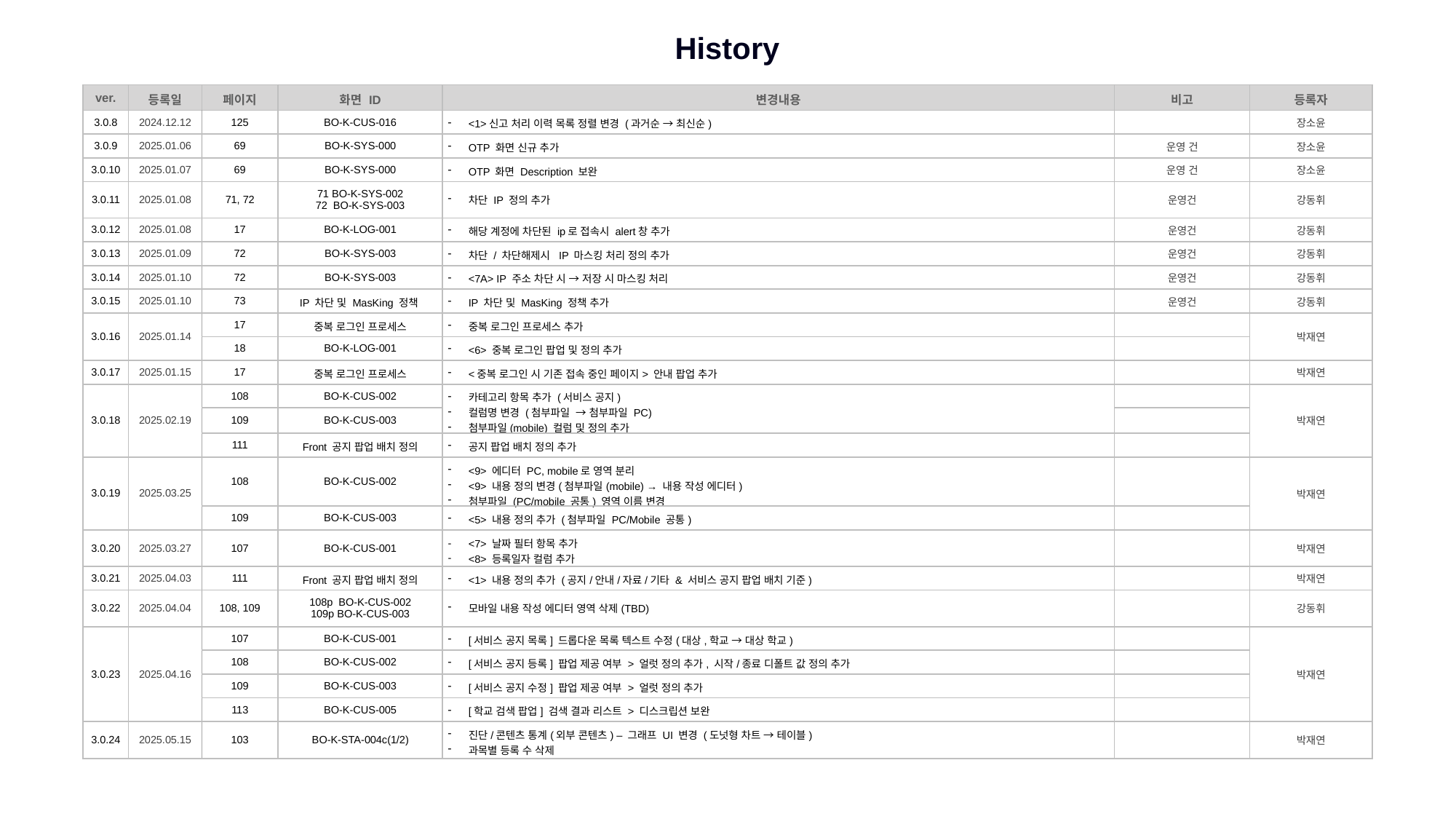

History
| ver. | 등록일 | 페이지 | 화면 ID | 변경내용 | 비고 | 등록자 |
| --- | --- | --- | --- | --- | --- | --- |
| 3.0.8 | 2024.12.12 | 125 | BO-K-CUS-016 | <1>신고 처리 이력 목록 정렬 변경 (과거순 → 최신순) |  | 장소윤 |
| 3.0.9 | 2025.01.06 | 69 | BO-K-SYS-000 | OTP 화면 신규 추가 | 운영 건 | 장소윤 |
| 3.0.10 | 2025.01.07 | 69 | BO-K-SYS-000 | OTP 화면 Description 보완 | 운영 건 | 장소윤 |
| 3.0.11 | 2025.01.08 | 71, 72 | 71 BO-K-SYS-002 72 BO-K-SYS-003 | 차단 IP 정의 추가 | 운영건 | 강동휘 |
| 3.0.12 | 2025.01.08 | 17 | BO-K-LOG-001 | 해당 계정에 차단된 ip로 접속시 alert창 추가 | 운영건 | 강동휘 |
| 3.0.13 | 2025.01.09 | 72 | BO-K-SYS-003 | 차단 / 차단해제시 IP 마스킹 처리 정의 추가 | 운영건 | 강동휘 |
| 3.0.14 | 2025.01.10 | 72 | BO-K-SYS-003 | <7A> IP 주소 차단 시 → 저장 시 마스킹 처리 | 운영건 | 강동휘 |
| 3.0.15 | 2025.01.10 | 73 | IP 차단 및 MasKing 정책 | IP 차단 및 MasKing 정책 추가 | 운영건 | 강동휘 |
| 3.0.16 | 2025.01.14 | 17 | 중복 로그인 프로세스 | 중복 로그인 프로세스 추가 |  | 박재연 |
|  |  | 18 | BO-K-LOG-001 | <6> 중복 로그인 팝업 및 정의 추가 |  |  |
| 3.0.17 | 2025.01.15 | 17 | 중복 로그인 프로세스 | <중복 로그인 시 기존 접속 중인 페이지> 안내 팝업 추가 |  | 박재연 |
| 3.0.18 | 2025.02.19 | 108 | BO-K-CUS-002 | 카테고리 항목 추가 (서비스 공지) 컬럼명 변경 (첨부파일 → 첨부파일 PC) 첨부파일(mobile) 컬럼 및 정의 추가 |  | 박재연 |
|  |  | 109 | BO-K-CUS-003 |  |  |  |
|  |  | 111 | Front 공지 팝업 배치 정의 | 공지 팝업 배치 정의 추가 |  |  |
| 3.0.19 | 2025.03.25 | 108 | BO-K-CUS-002 | <9> 에디터 PC, mobile로 영역 분리 <9> 내용 정의 변경(첨부파일(mobile) → 내용 작성 에디터) 첨부파일 (PC/mobile 공통) 영역 이름 변경 |  | 박재연 |
|  |  | 109 | BO-K-CUS-003 | <5> 내용 정의 추가 (첨부파일 PC/Mobile 공통) |  |  |
| 3.0.20 | 2025.03.27 | 107 | BO-K-CUS-001 | <7> 날짜 필터 항목 추가 <8> 등록일자 컬럼 추가 |  | 박재연 |
| 3.0.21 | 2025.04.03 | 111 | Front 공지 팝업 배치 정의 | <1> 내용 정의 추가 (공지/안내/자료/기타 & 서비스 공지 팝업 배치 기준) |  | 박재연 |
| 3.0.22 | 2025.04.04 | 108, 109 | 108p BO-K-CUS-002 109p BO-K-CUS-003 | 모바일 내용 작성 에디터 영역 삭제(TBD) |  | 강동휘 |
| 3.0.23 | 2025.04.16 | 107 | BO-K-CUS-001 | [서비스 공지 목록] 드롭다운 목록 텍스트 수정(대상,학교 → 대상 학교) |  | 박재연 |
|  |  | 108 | BO-K-CUS-002 | [서비스 공지 등록] 팝업 제공 여부 > 얼럿 정의 추가, 시작/종료 디폴트 값 정의 추가 |  |  |
|  |  | 109 | BO-K-CUS-003 | [서비스 공지 수정] 팝업 제공 여부 > 얼럿 정의 추가 |  |  |
|  |  | 113 | BO-K-CUS-005 | [학교 검색 팝업] 검색 결과 리스트 > 디스크립션 보완 |  |  |
| 3.0.24 | 2025.05.15 | 103 | BO-K-STA-004c(1/2) | 진단/콘텐츠 통계(외부 콘텐츠) – 그래프 UI 변경 (도넛형 차트 → 테이블) 과목별 등록 수 삭제 |  | 박재연 |